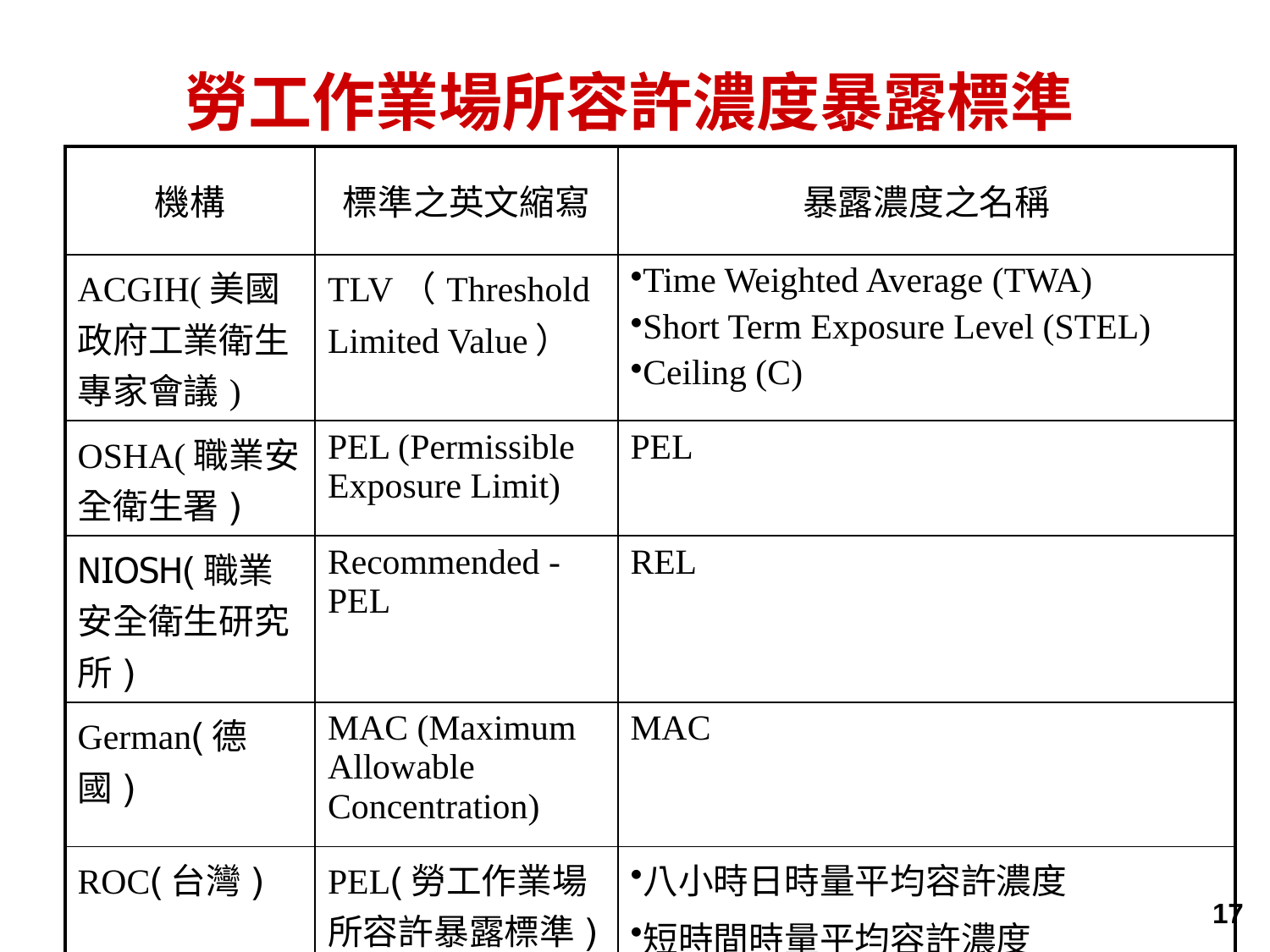

# 勞工作業場所容許濃度暴露標準
| 機構 | 標準之英文縮寫 | 暴露濃度之名稱 |
| --- | --- | --- |
| ACGIH(美國政府工業衛生專家會議) | TLV（Threshold Limited Value） | Time Weighted Average (TWA) Short Term Exposure Level (STEL) Ceiling (C) |
| OSHA(職業安全衛生署) | PEL (Permissible Exposure Limit) | PEL |
| NIOSH(職業安全衛生研究所) | Recommended -PEL | REL |
| German(德國) | MAC (Maximum Allowable Concentration) | MAC |
| ROC(台灣) | PEL(勞工作業場所容許暴露標準) | 八小時日時量平均容許濃度 短時間時量平均容許濃度 最高容許濃度 |
17